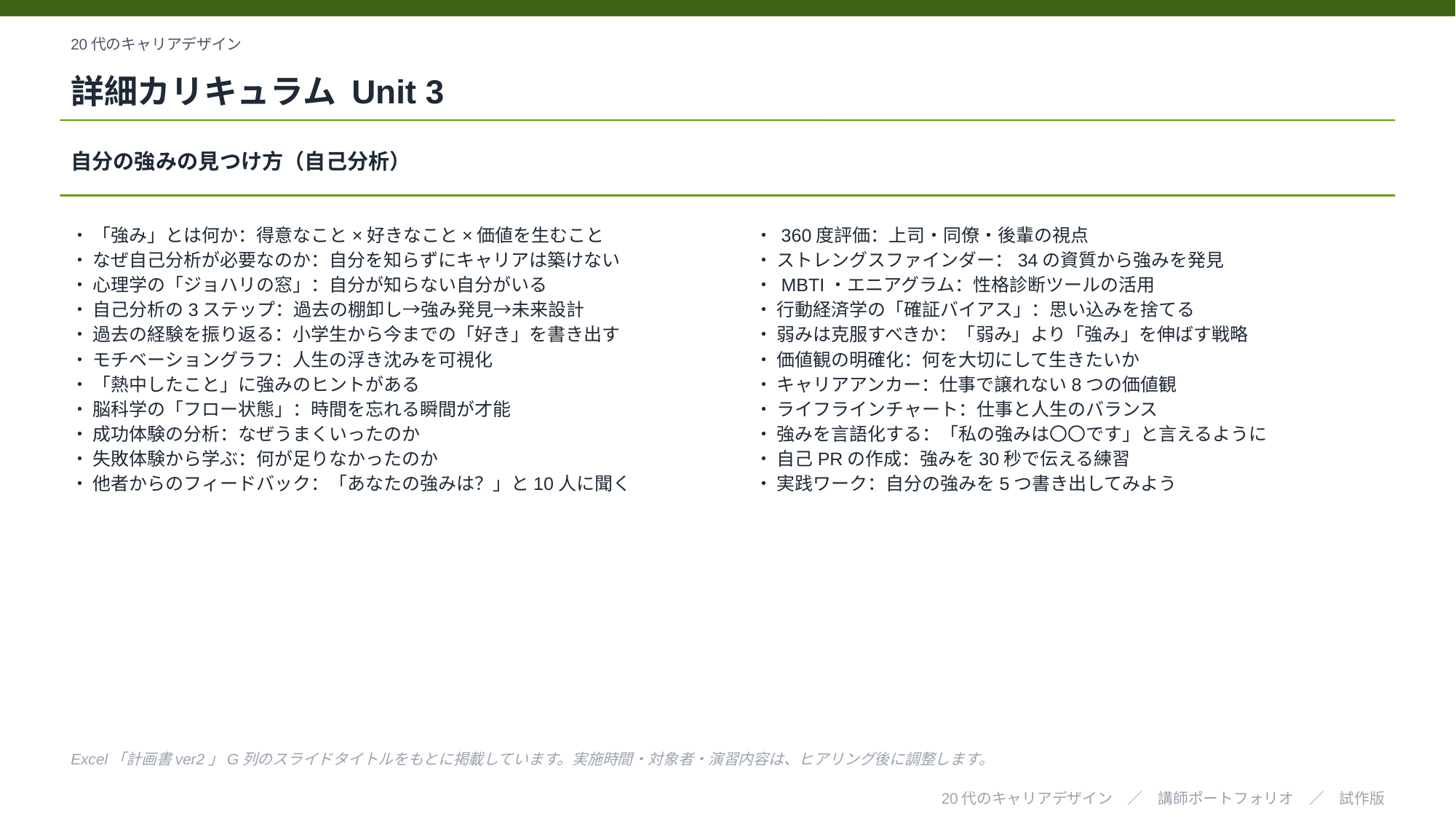

20代のキャリアデザイン
詳細カリキュラム Unit 3

自分の強みの見つけ方（自己分析）

・ 「強み」とは何か：得意なこと×好きなこと×価値を生むこと
・ なぜ自己分析が必要なのか：自分を知らずにキャリアは築けない
・ 心理学の「ジョハリの窓」：自分が知らない自分がいる
・ 自己分析の3ステップ：過去の棚卸し→強み発見→未来設計
・ 過去の経験を振り返る：小学生から今までの「好き」を書き出す
・ モチベーショングラフ：人生の浮き沈みを可視化
・ 「熱中したこと」に強みのヒントがある
・ 脳科学の「フロー状態」：時間を忘れる瞬間が才能
・ 成功体験の分析：なぜうまくいったのか
・ 失敗体験から学ぶ：何が足りなかったのか
・ 他者からのフィードバック：「あなたの強みは？」と10人に聞く
・ 360度評価：上司・同僚・後輩の視点
・ ストレングスファインダー：34の資質から強みを発見
・ MBTI・エニアグラム：性格診断ツールの活用
・ 行動経済学の「確証バイアス」：思い込みを捨てる
・ 弱みは克服すべきか：「弱み」より「強み」を伸ばす戦略
・ 価値観の明確化：何を大切にして生きたいか
・ キャリアアンカー：仕事で譲れない8つの価値観
・ ライフラインチャート：仕事と人生のバランス
・ 強みを言語化する：「私の強みは〇〇です」と言えるように
・ 自己PRの作成：強みを30秒で伝える練習
・ 実践ワーク：自分の強みを5つ書き出してみよう
Excel「計画書ver2」G列のスライドタイトルをもとに掲載しています。実施時間・対象者・演習内容は、ヒアリング後に調整します。
20代のキャリアデザイン　／　講師ポートフォリオ　／　試作版